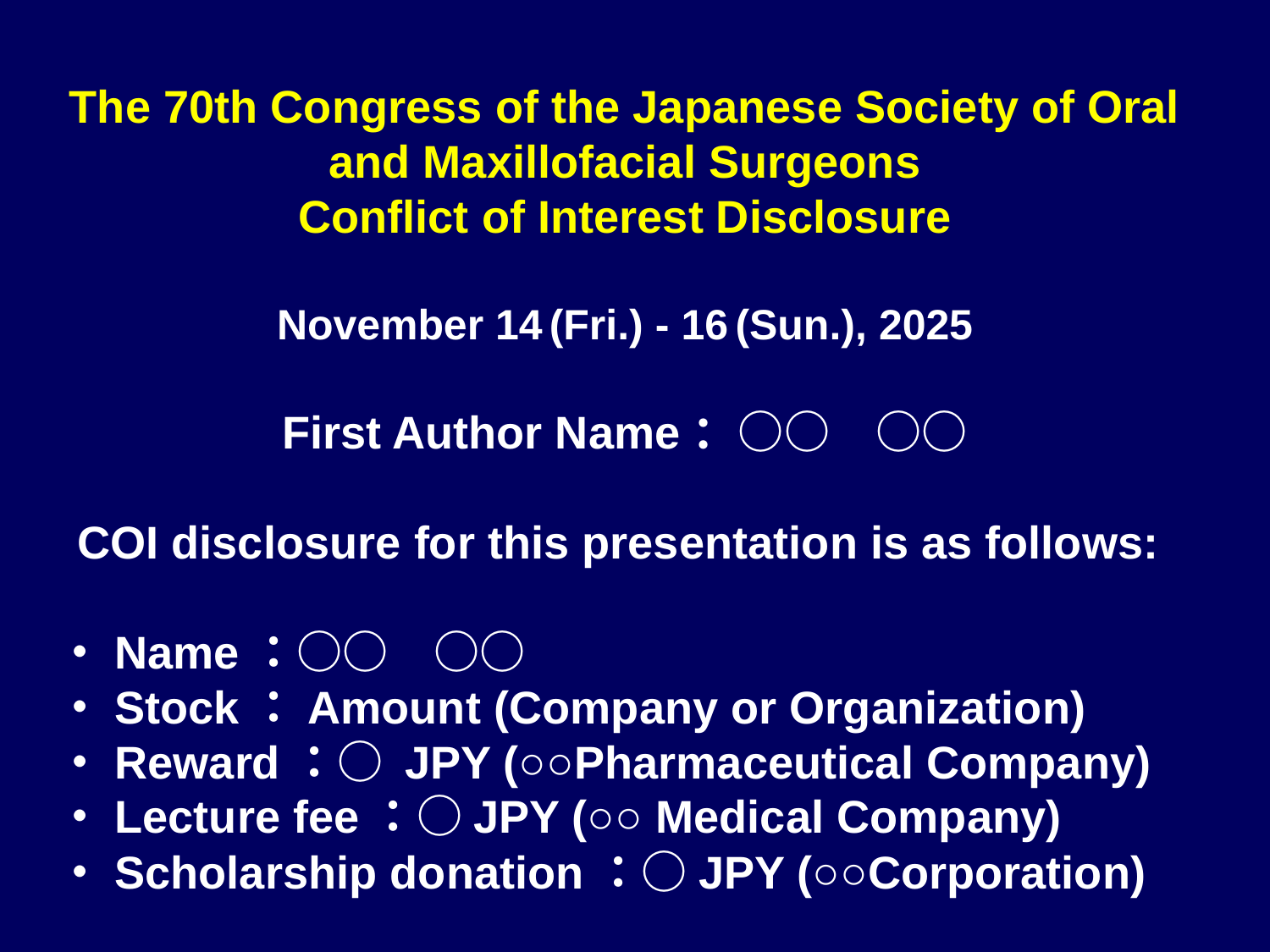

# The 70th Congress of the Japanese Society of Oral and Maxillofacial Surgeons Conflict of Interest Disclosure November 14 (Fri.) - 16 (Sun.), 2025 First Author Name：○○　○○ COI disclosure for this presentation is as follows:
・Name：○○　○○
・Stock：Amount (Company or Organization)
・Reward：○ JPY (○○Pharmaceutical Company)
・Lecture fee：○JPY (○○ Medical Company)
・Scholarship donation：○JPY (○○Corporation)